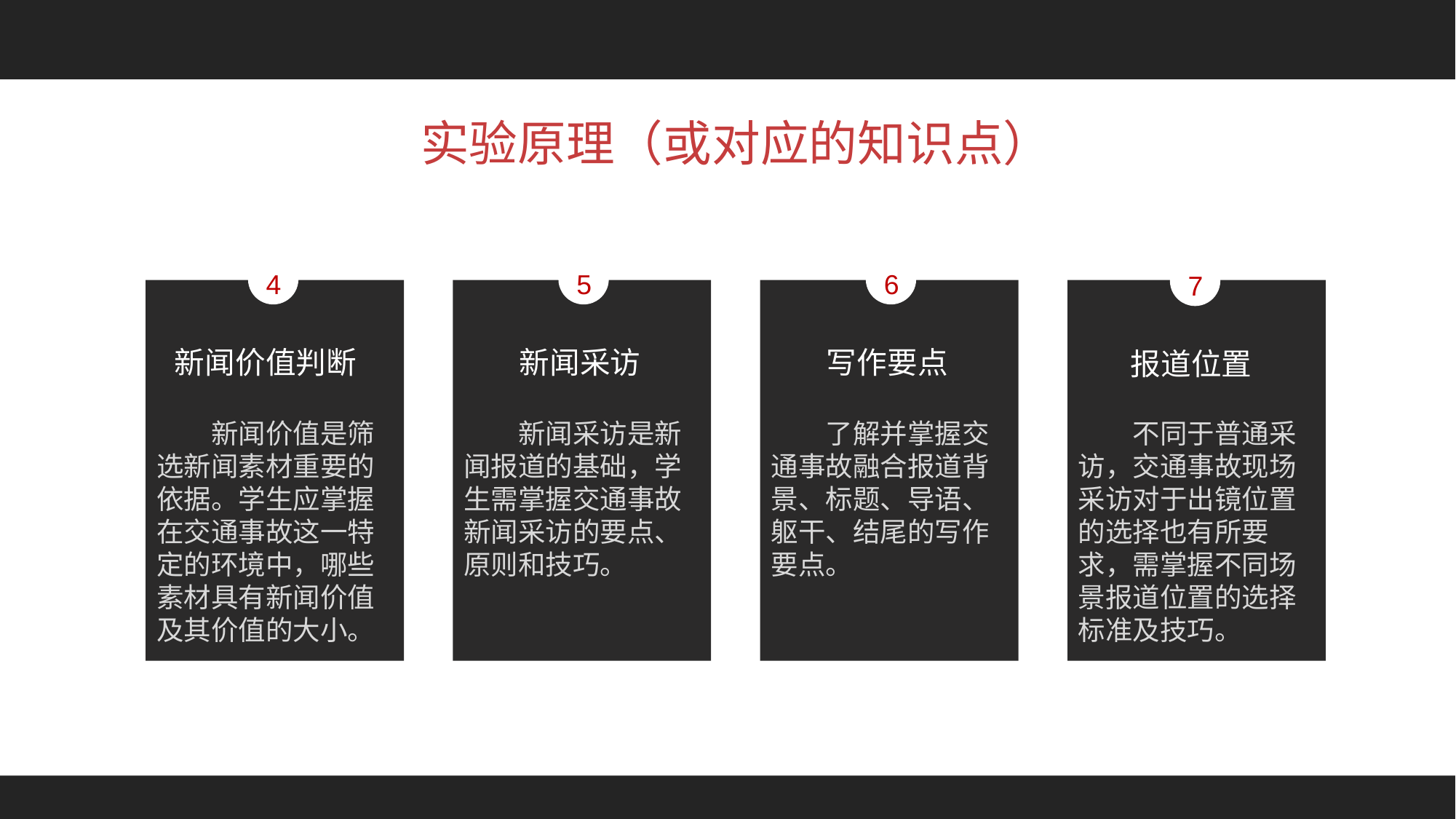

实验原理（或对应的知识点）
4
5
6
7

新闻价值是筛选新闻素材重要的依据。学生应掌握在交通事故这一特定的环境中，哪些素材具有新闻价值及其价值的大小。

新闻采访是新闻报道的基础，学生需掌握交通事故新闻采访的要点、原则和技巧。

了解并掌握交通事故融合报道背景、标题、导语、躯干、结尾的写作要点。

不同于普通采访，交通事故现场采访对于出镜位置的选择也有所要求，需掌握不同场景报道位置的选择标准及技巧。

新闻价值判断
新闻采访
写作要点
报道位置